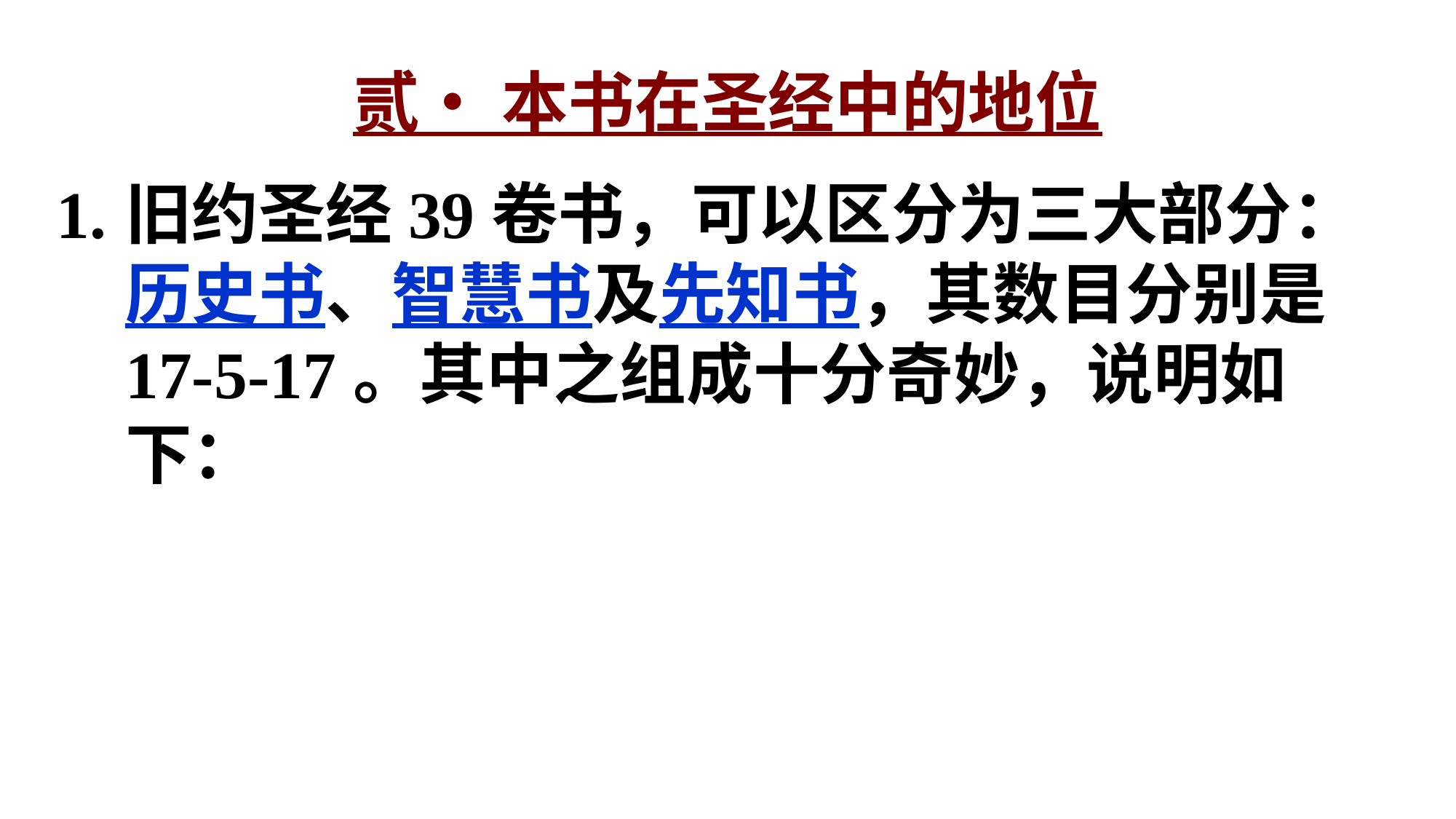

贰‧ 本书在圣经中的地位
1. 	旧约圣经39卷书，可以区分为三大部分：历史书、智慧书及先知书，其数目分别是   17-5-17。其中之组成十分奇妙，说明如下：